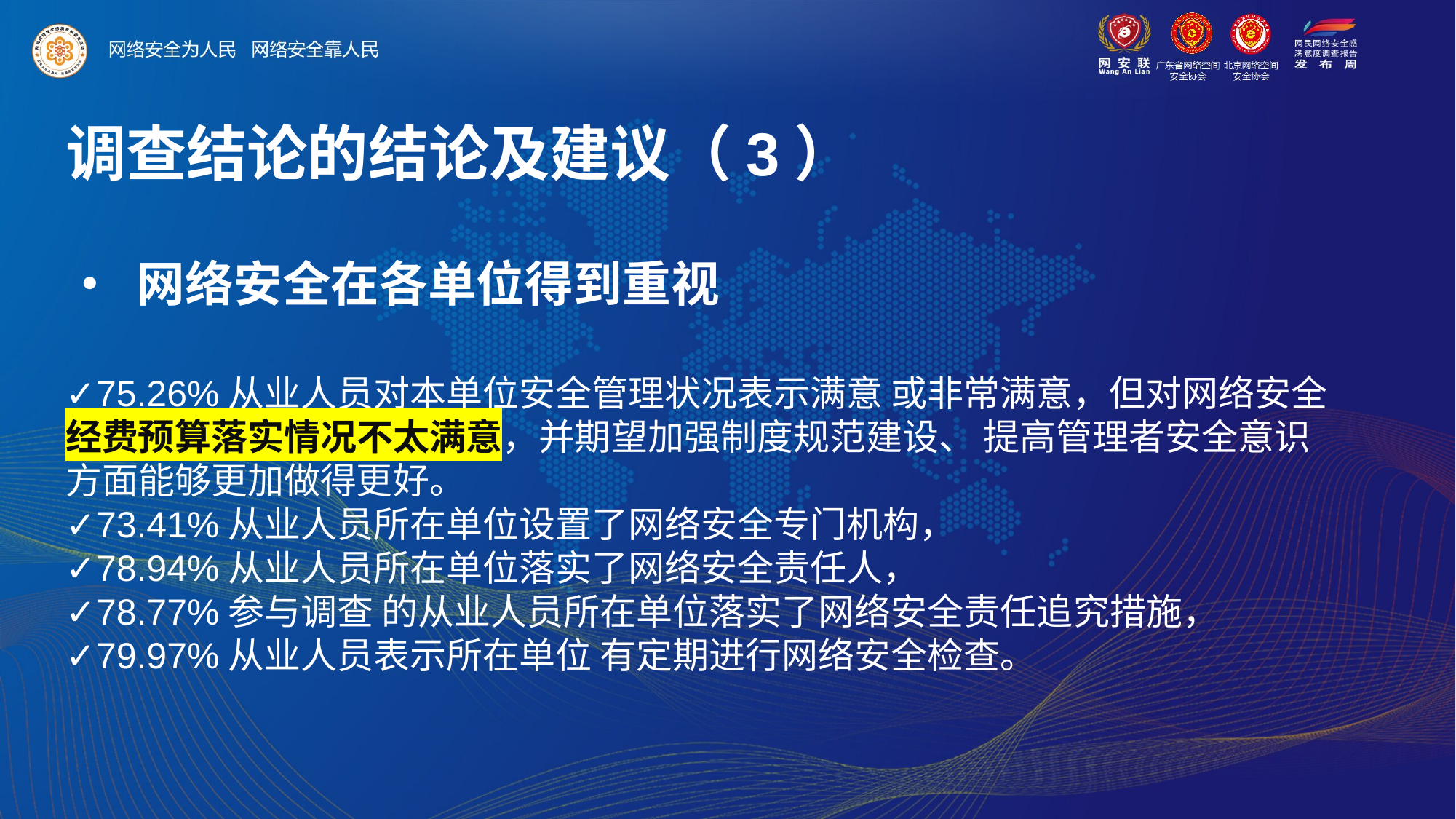

调查结论的结论及建议（3）

• 网络安全在各单位得到重视

✓75.26%从业人员对本单位安全管理状况表示满意 或非常满意，但对网络安全经费预算落实情况不太满意，并期望加强制度规范建设、 提高管理者安全意识方面能够更加做得更好。
✓73.41%从业人员所在单位设置了网络安全专门机构，
✓78.94%从业人员所在单位落实了网络安全责任人，
✓78.77%参与调查 的从业人员所在单位落实了网络安全责任追究措施，
✓79.97%从业人员表示所在单位 有定期进行网络安全检查。